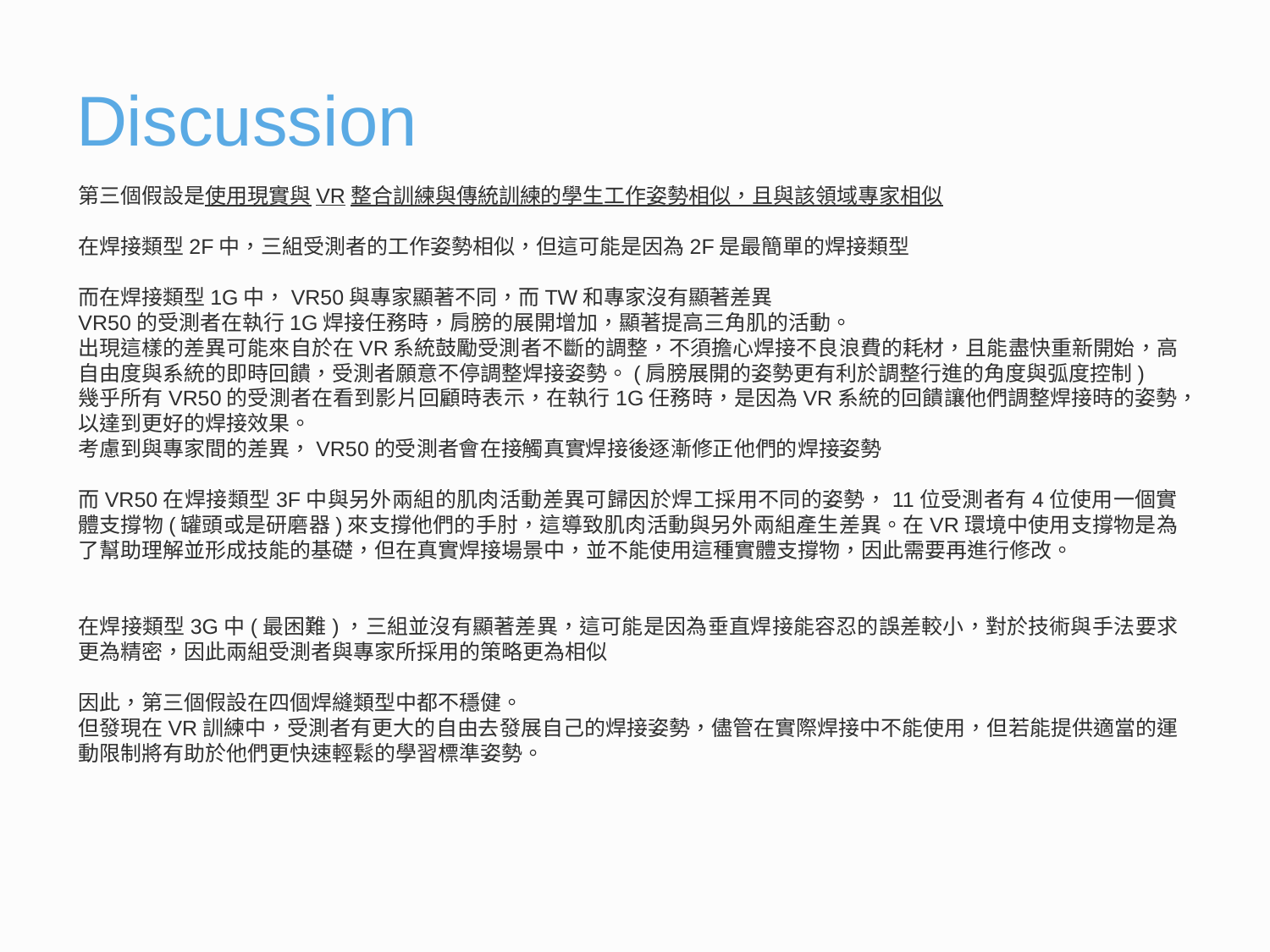

# Discussion
第三個假設是使用現實與VR整合訓練與傳統訓練的學生工作姿勢相似，且與該領域專家相似

在焊接類型2F中，三組受測者的工作姿勢相似，但這可能是因為2F是最簡單的焊接類型

而在焊接類型1G中，VR50與專家顯著不同，而TW和專家沒有顯著差異
VR50的受測者在執行1G焊接任務時，肩膀的展開增加，顯著提高三角肌的活動。
出現這樣的差異可能來自於在VR系統鼓勵受測者不斷的調整，不須擔心焊接不良浪費的耗材，且能盡快重新開始，高自由度與系統的即時回饋，受測者願意不停調整焊接姿勢。(肩膀展開的姿勢更有利於調整行進的角度與弧度控制)
幾乎所有VR50的受測者在看到影片回顧時表示，在執行1G任務時，是因為VR系統的回饋讓他們調整焊接時的姿勢，以達到更好的焊接效果。
考慮到與專家間的差異，VR50的受測者會在接觸真實焊接後逐漸修正他們的焊接姿勢

而VR50在焊接類型3F中與另外兩組的肌肉活動差異可歸因於焊工採用不同的姿勢，11位受測者有4位使用一個實體支撐物(罐頭或是研磨器)來支撐他們的手肘，這導致肌肉活動與另外兩組產生差異。在VR環境中使用支撐物是為了幫助理解並形成技能的基礎，但在真實焊接場景中，並不能使用這種實體支撐物，因此需要再進行修改。

在焊接類型3G中(最困難)，三組並沒有顯著差異，這可能是因為垂直焊接能容忍的誤差較小，對於技術與手法要求更為精密，因此兩組受測者與專家所採用的策略更為相似

因此，第三個假設在四個焊縫類型中都不穩健。
但發現在VR訓練中，受測者有更大的自由去發展自己的焊接姿勢，儘管在實際焊接中不能使用，但若能提供適當的運動限制將有助於他們更快速輕鬆的學習標準姿勢。